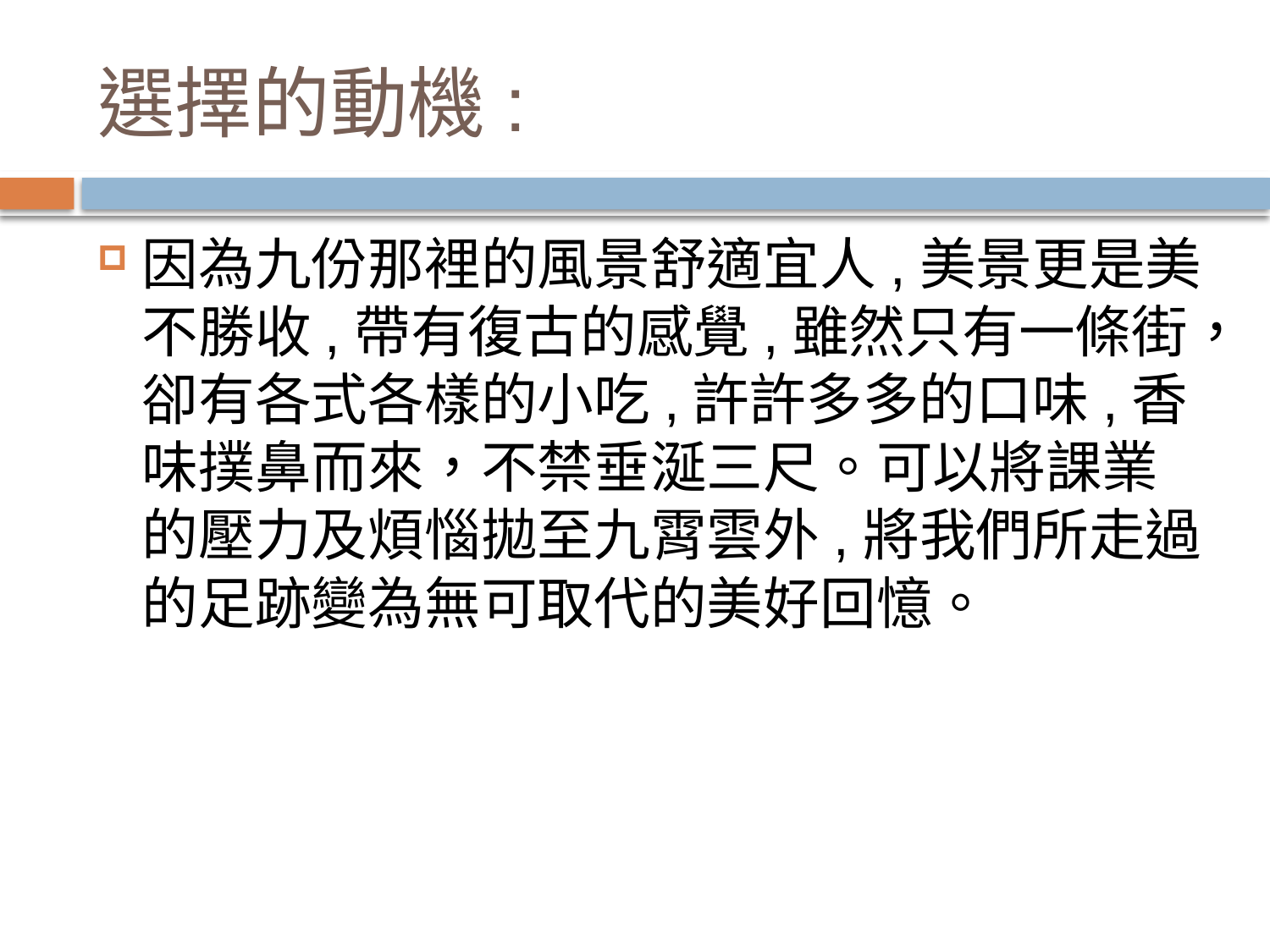

# 選擇的動機:
因為九份那裡的風景舒適宜人,美景更是美不勝收,帶有復古的感覺,雖然只有一條街，卻有各式各樣的小吃,許許多多的口味,香味撲鼻而來，不禁垂涎三尺。可以將課業的壓力及煩惱拋至九霄雲外,將我們所走過的足跡變為無可取代的美好回憶。